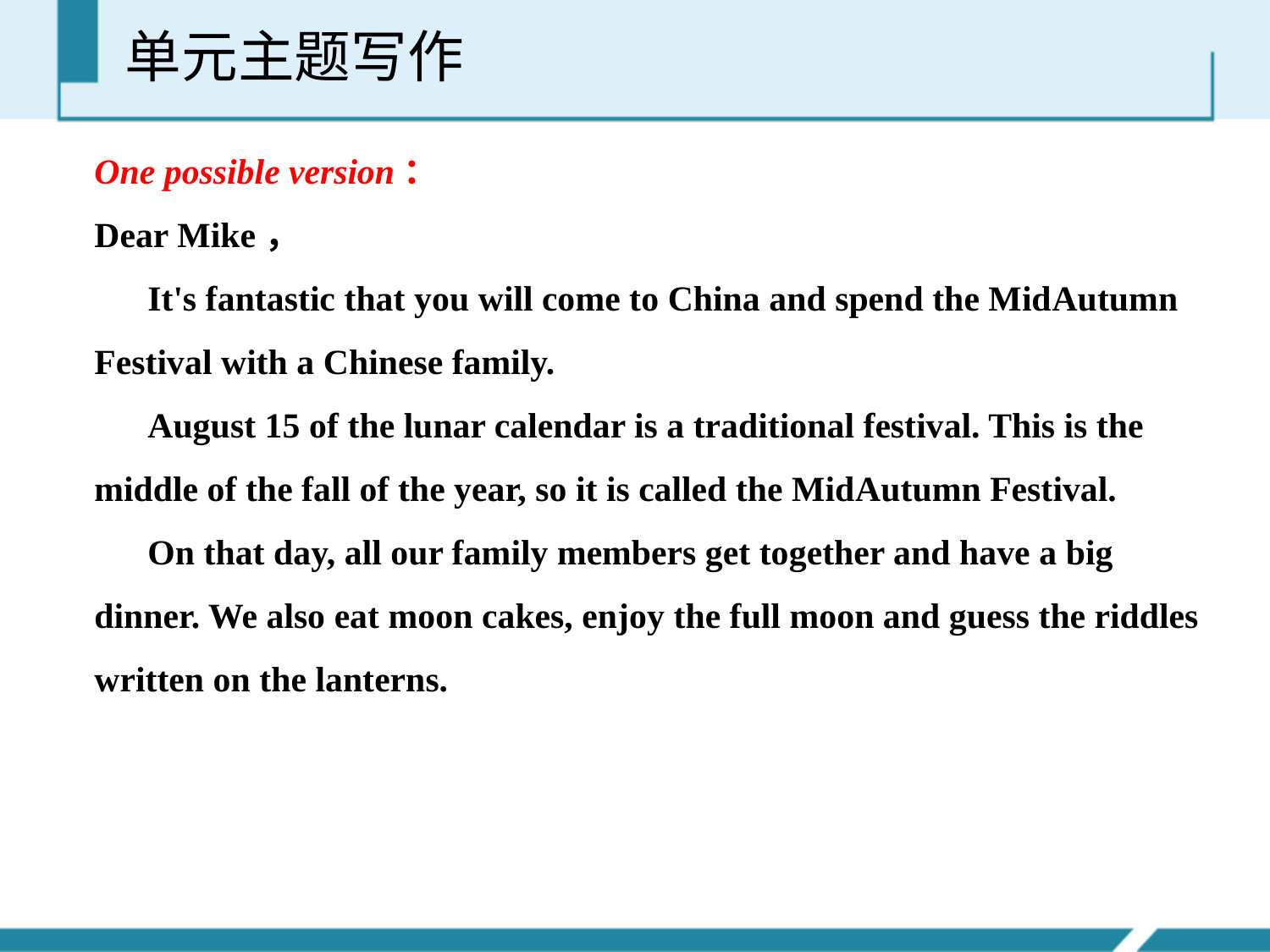

单元主题写作
One possible version：
Dear Mike，
      It's fantastic that you will come to China and spend the Mid­Autumn Festival with a Chinese family.
      August 15 of the lunar calendar is a traditional festival. This is the middle of the fall of the year, so it is called the Mid­Autumn Festival.
      On that day, all our family members get together and have a big dinner. We also eat moon cakes, enjoy the full moon and guess the riddles written on the lanterns.